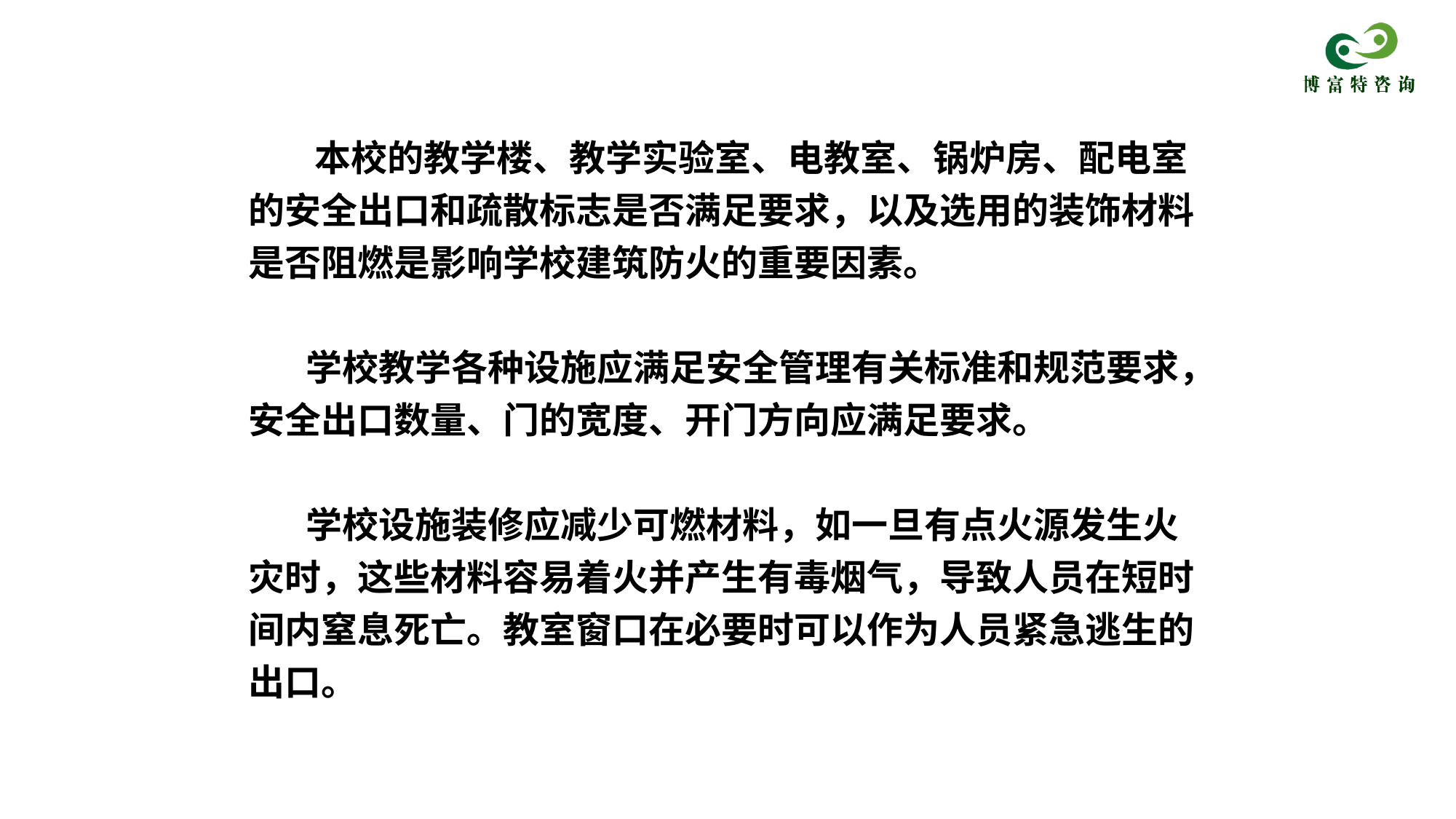

本校的教学楼、教学实验室、电教室、锅炉房、配电室的安全出口和疏散标志是否满足要求，以及选用的装饰材料是否阻燃是影响学校建筑防火的重要因素。
       学校教学各种设施应满足安全管理有关标准和规范要求，安全出口数量、门的宽度、开门方向应满足要求。
       学校设施装修应减少可燃材料，如一旦有点火源发生火灾时，这些材料容易着火并产生有毒烟气，导致人员在短时间内窒息死亡。教室窗口在必要时可以作为人员紧急逃生的出口。
25